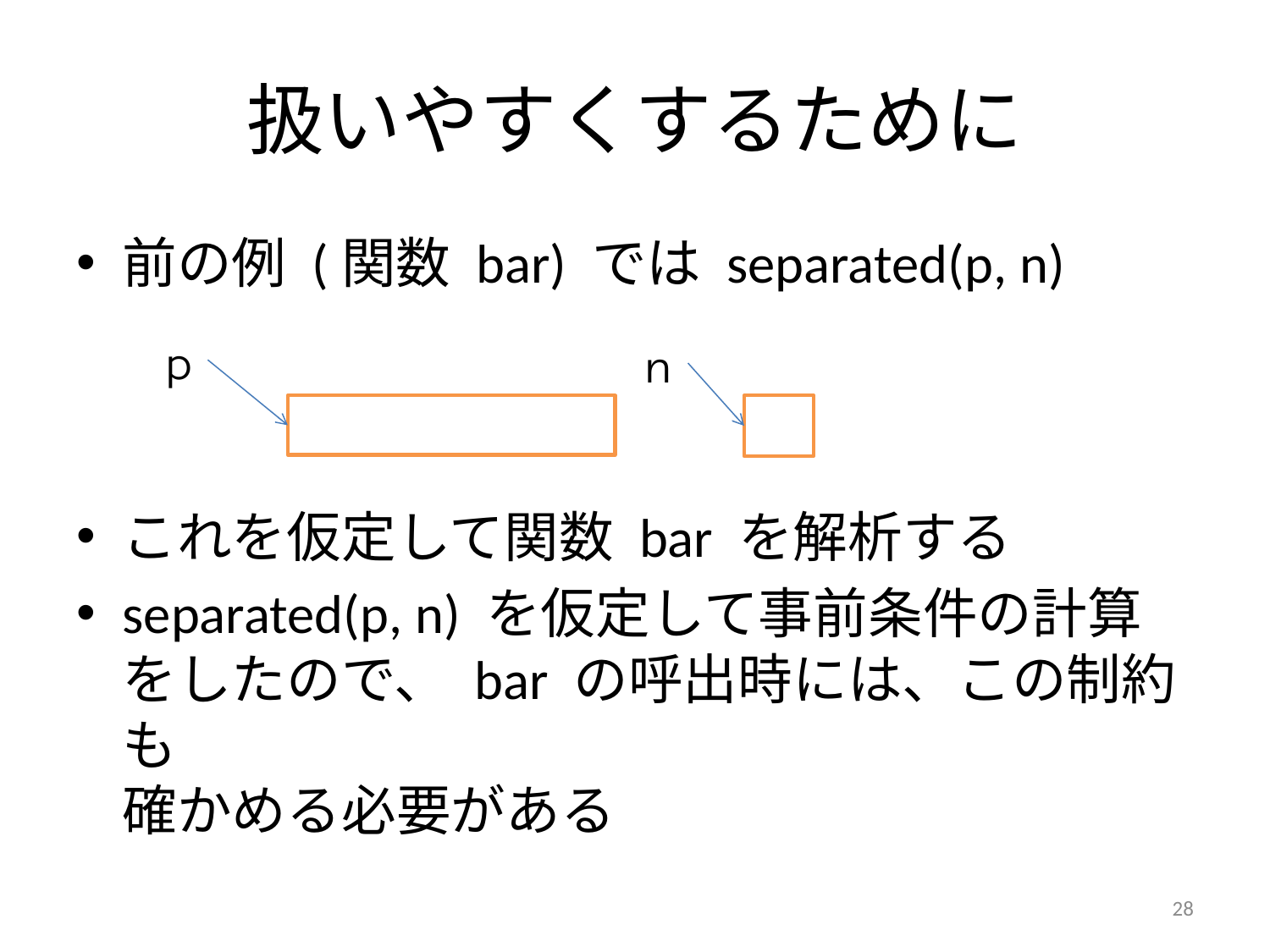

# 扱いやすくするために
前の例 (関数 bar) では separated(p, n)
これを仮定して関数 bar を解析する
separated(p, n) を仮定して事前条件の計算をしたので、 bar の呼出時には、この制約も
確かめる必要がある
p
n

28